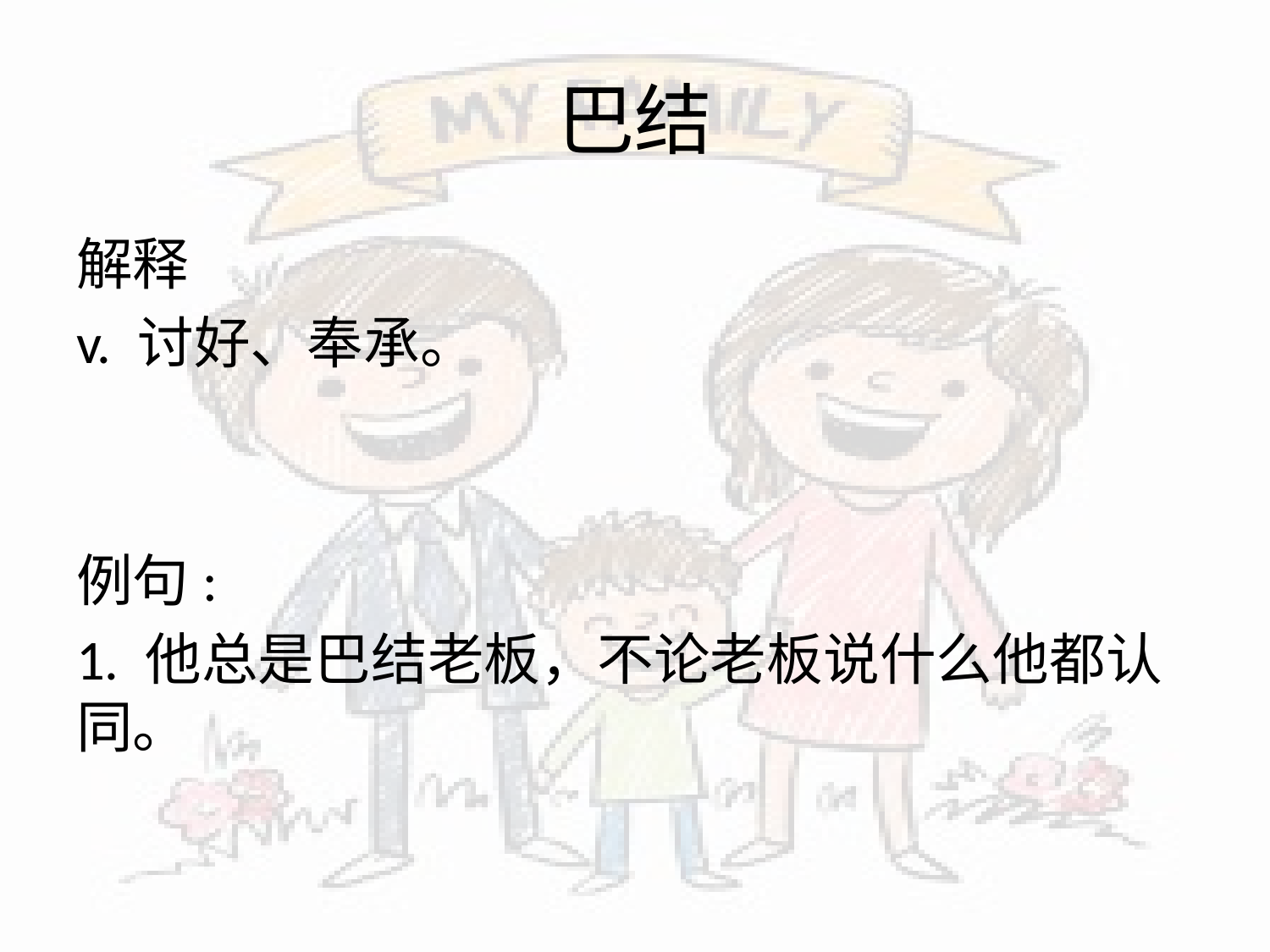

# 巴结
解释
v. 讨好、奉承。

例句:
1. 他总是巴结老板，不论老板说什么他都认同。